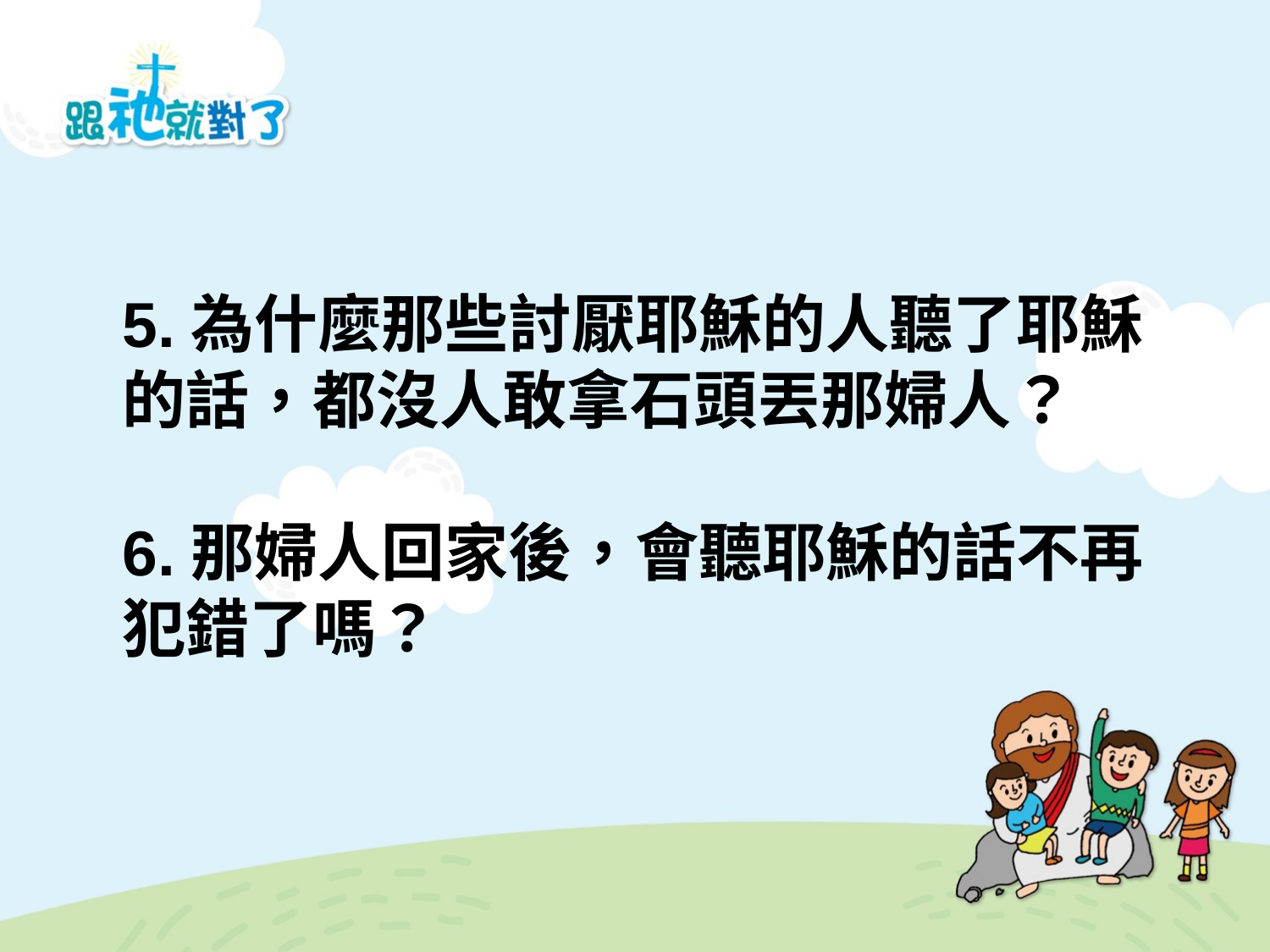

5.為什麼那些討厭耶穌的人聽了耶穌的話，都沒人敢拿石頭丟那婦人？

6.那婦人回家後，會聽耶穌的話不再犯錯了嗎？